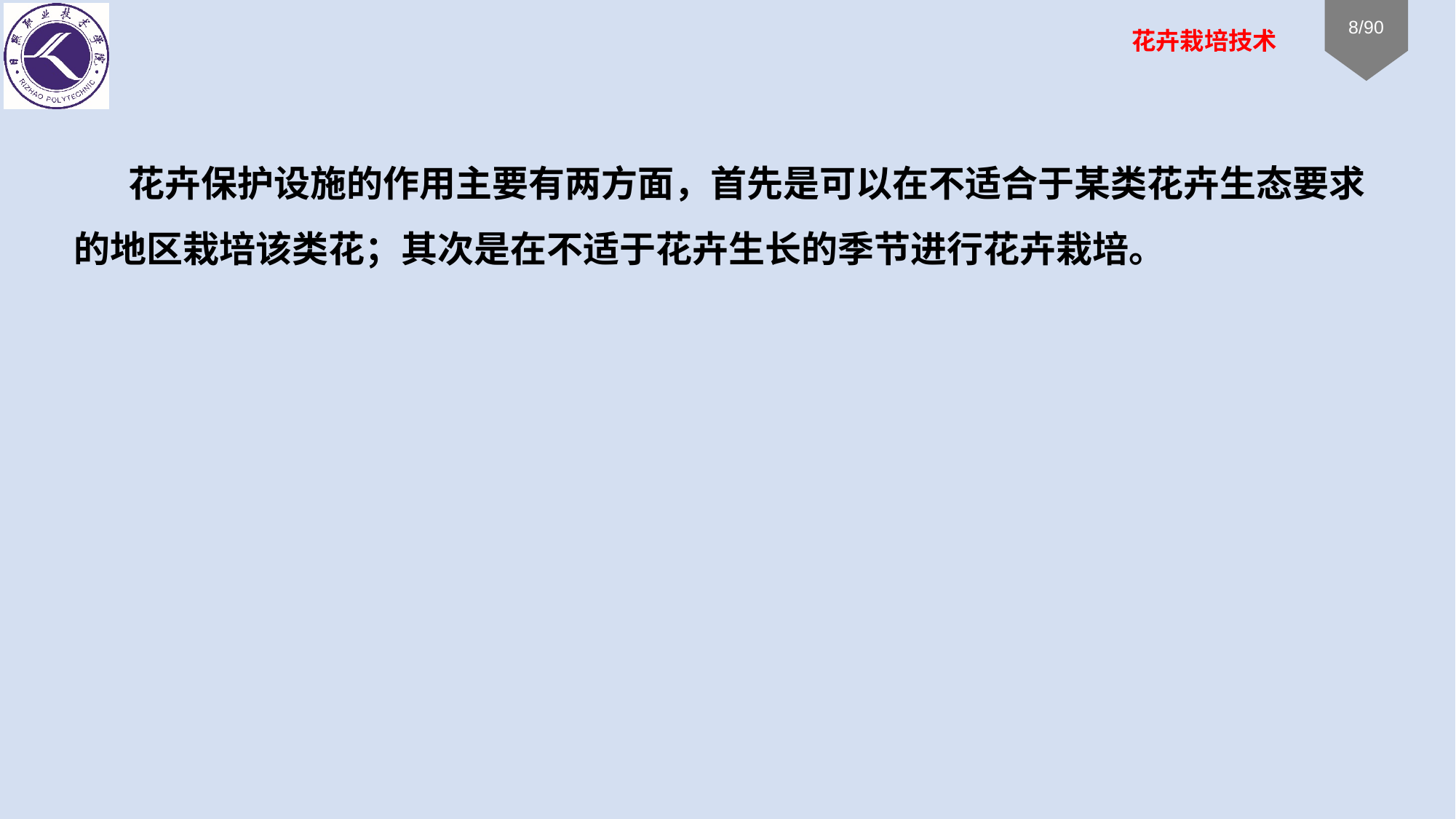

花卉保护设施的作用主要有两方面，首先是可以在不适合于某类花卉生态要求的地区栽培该类花；其次是在不适于花卉生长的季节进行花卉栽培。